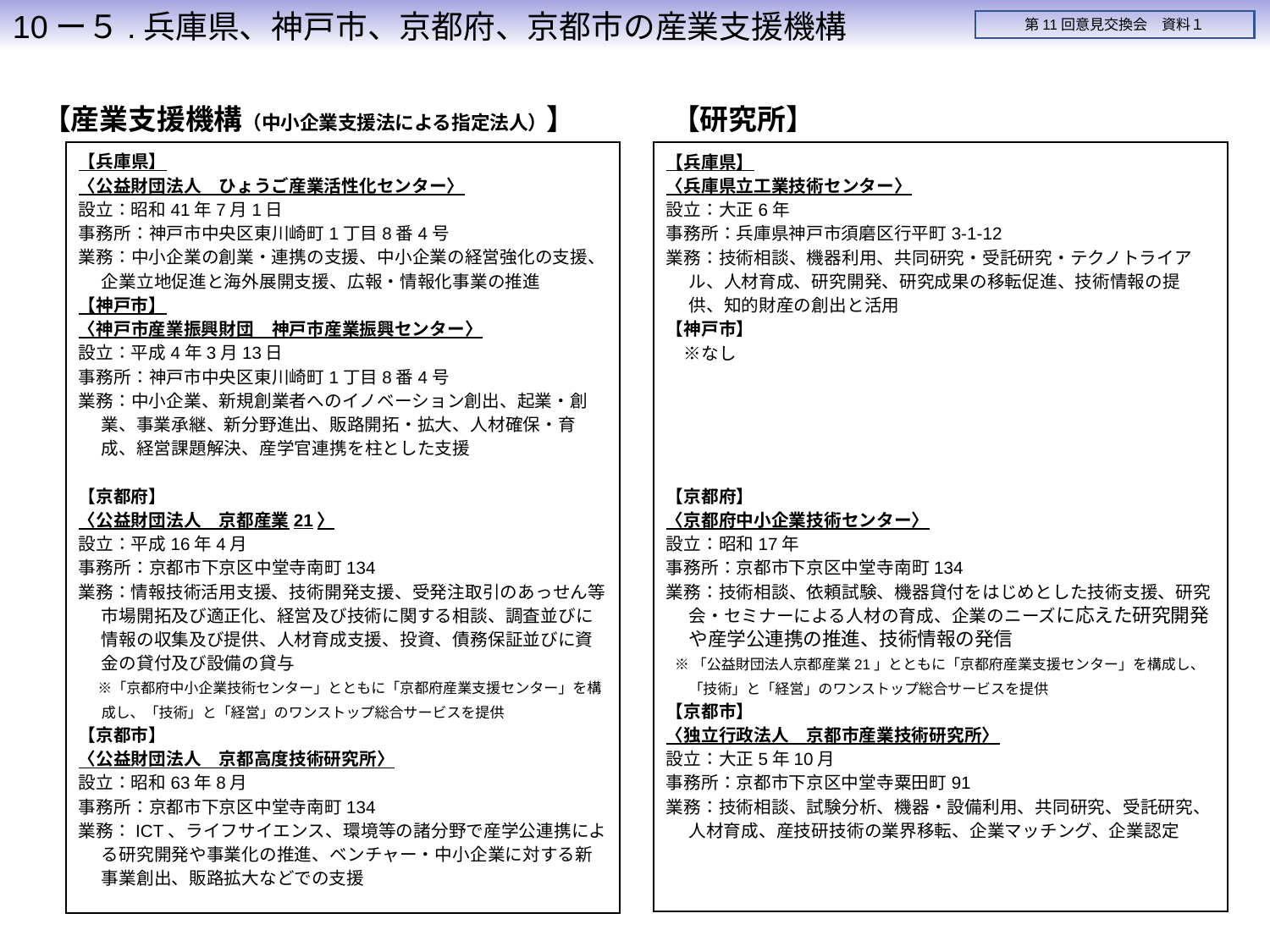

10ー５.兵庫県、神戸市、京都府、京都市の産業支援機構
第11回意見交換会　資料１
【研究所】
【産業支援機構（中小企業支援法による指定法人）】
【兵庫県】
〈兵庫県立工業技術センター〉
設立：大正6年
事務所：兵庫県神戸市須磨区行平町3-1-12
業務：技術相談、機器利用、共同研究・受託研究・テクノトライアル、人材育成、研究開発、研究成果の移転促進、技術情報の提供、知的財産の創出と活用
【神戸市】
　※なし

【京都府】
〈京都府中小企業技術センター〉
設立：昭和17年
事務所：京都市下京区中堂寺南町134
業務：技術相談、依頼試験、機器貸付をはじめとした技術支援、研究会・セミナーによる人材の育成、企業のニーズに応えた研究開発や産学公連携の推進、技術情報の発信
  ※「公益財団法人京都産業21」とともに「京都府産業支援センター」を構成し、「技術」と「経営」のワンストップ総合サービスを提供
【京都市】
〈独立行政法人　京都市産業技術研究所〉
設立：大正5年10月
事務所：京都市下京区中堂寺粟田町91
業務：技術相談、試験分析、機器・設備利用、共同研究、受託研究、人材育成、産技研技術の業界移転、企業マッチング、企業認定
【兵庫県】
〈公益財団法人　ひょうご産業活性化センター〉
設立：昭和41年7月1日
事務所：神戸市中央区東川崎町1丁目8番4号
業務：中小企業の創業・連携の支援、中小企業の経営強化の支援、企業立地促進と海外展開支援、広報・情報化事業の推進
【神戸市】
〈神戸市産業振興財団　神戸市産業振興センター〉
設立：平成4年3月13日
事務所：神戸市中央区東川崎町1丁目8番4号
業務：中小企業、新規創業者へのイノベーション創出、起業・創業、事業承継、新分野進出、販路開拓・拡大、人材確保・育成、経営課題解決、産学官連携を柱とした支援

【京都府】
〈公益財団法人　京都産業21〉
設立：平成16年4月
事務所：京都市下京区中堂寺南町134
業務：情報技術活用支援、技術開発支援、受発注取引のあっせん等市場開拓及び適正化、経営及び技術に関する相談、調査並びに情報の収集及び提供、人材育成支援、投資、債務保証並びに資金の貸付及び設備の貸与
　※「京都府中小企業技術センター」とともに「京都府産業支援センター」を構成し、「技術」と「経営」のワンストップ総合サービスを提供
【京都市】
〈公益財団法人　京都高度技術研究所〉
設立：昭和63年8月
事務所：京都市下京区中堂寺南町134
業務：ICT、ライフサイエンス、環境等の諸分野で産学公連携による研究開発や事業化の推進、ベンチャー・中小企業に対する新事業創出、販路拡大などでの支援